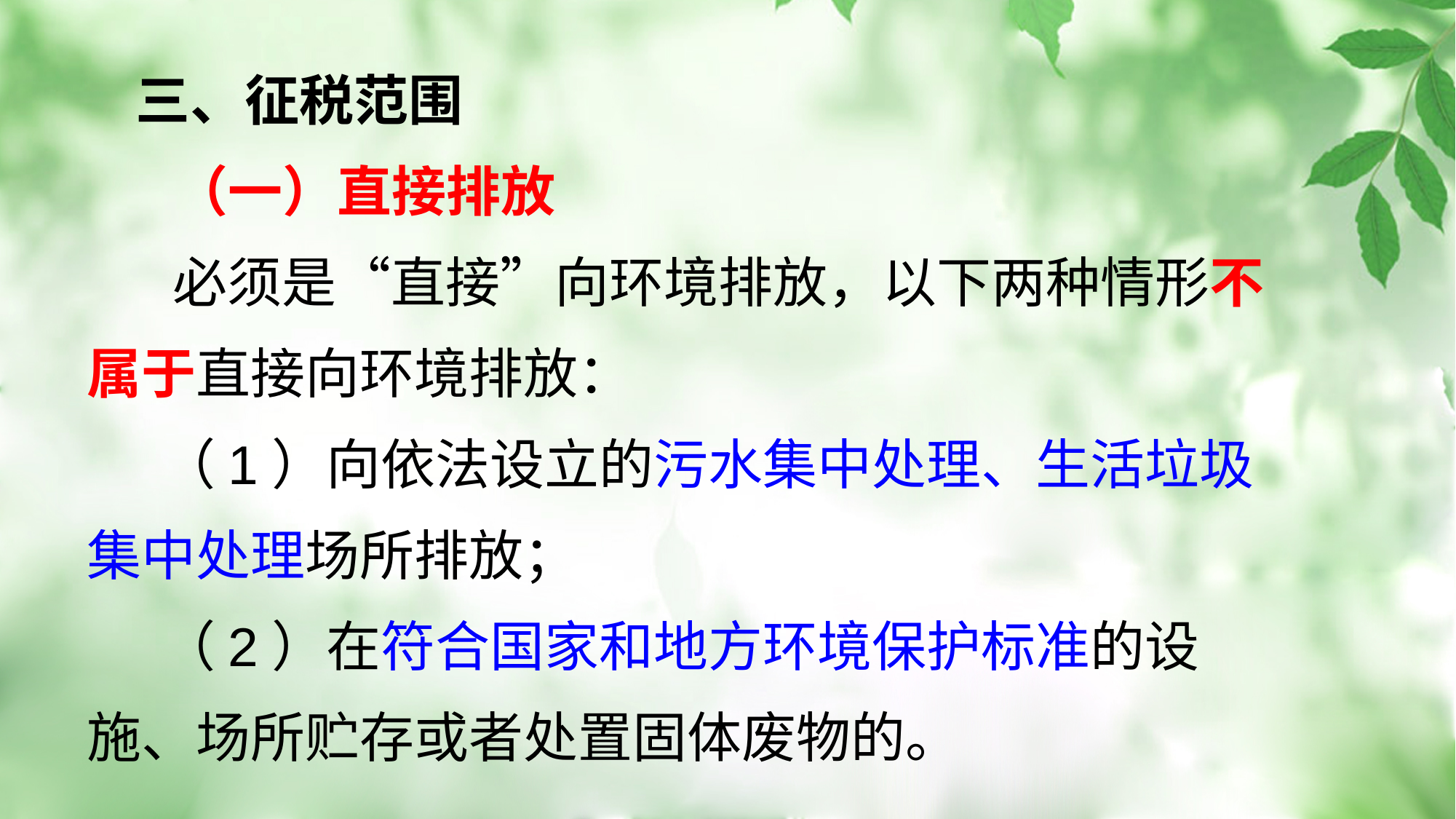

三、征税范围
  （一）直接排放
  必须是“直接”向环境排放，以下两种情形不属于直接向环境排放：
 （1）向依法设立的污水集中处理、生活垃圾集中处理场所排放；
 （2）在符合国家和地方环境保护标准的设施、场所贮存或者处置固体废物的。